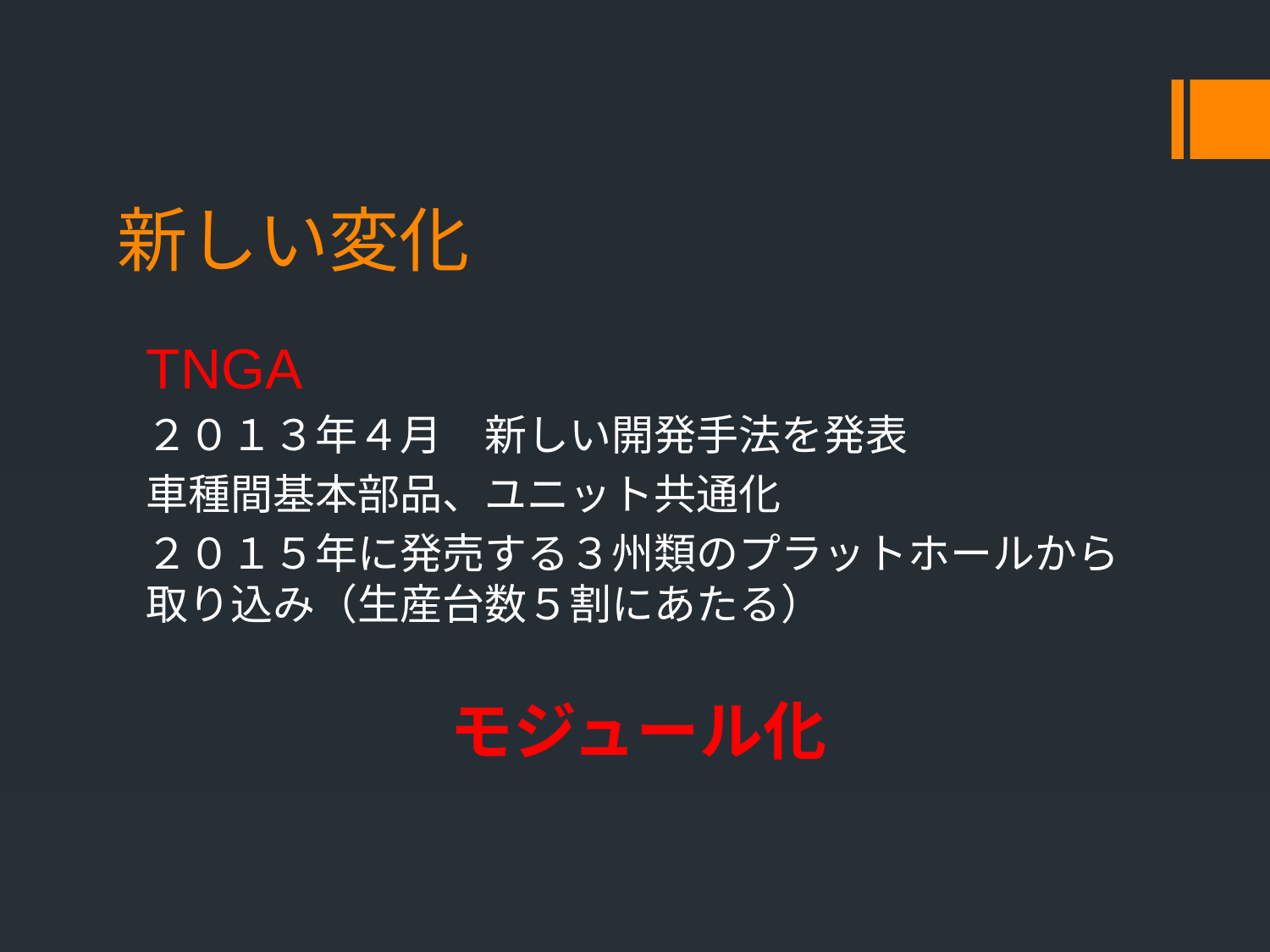

# 新しい変化
TNGA
２０１３年４月　新しい開発手法を発表
車種間基本部品、ユニット共通化
２０１５年に発売する３州類のプラットホールから取り込み（生産台数５割にあたる）

モジュール化